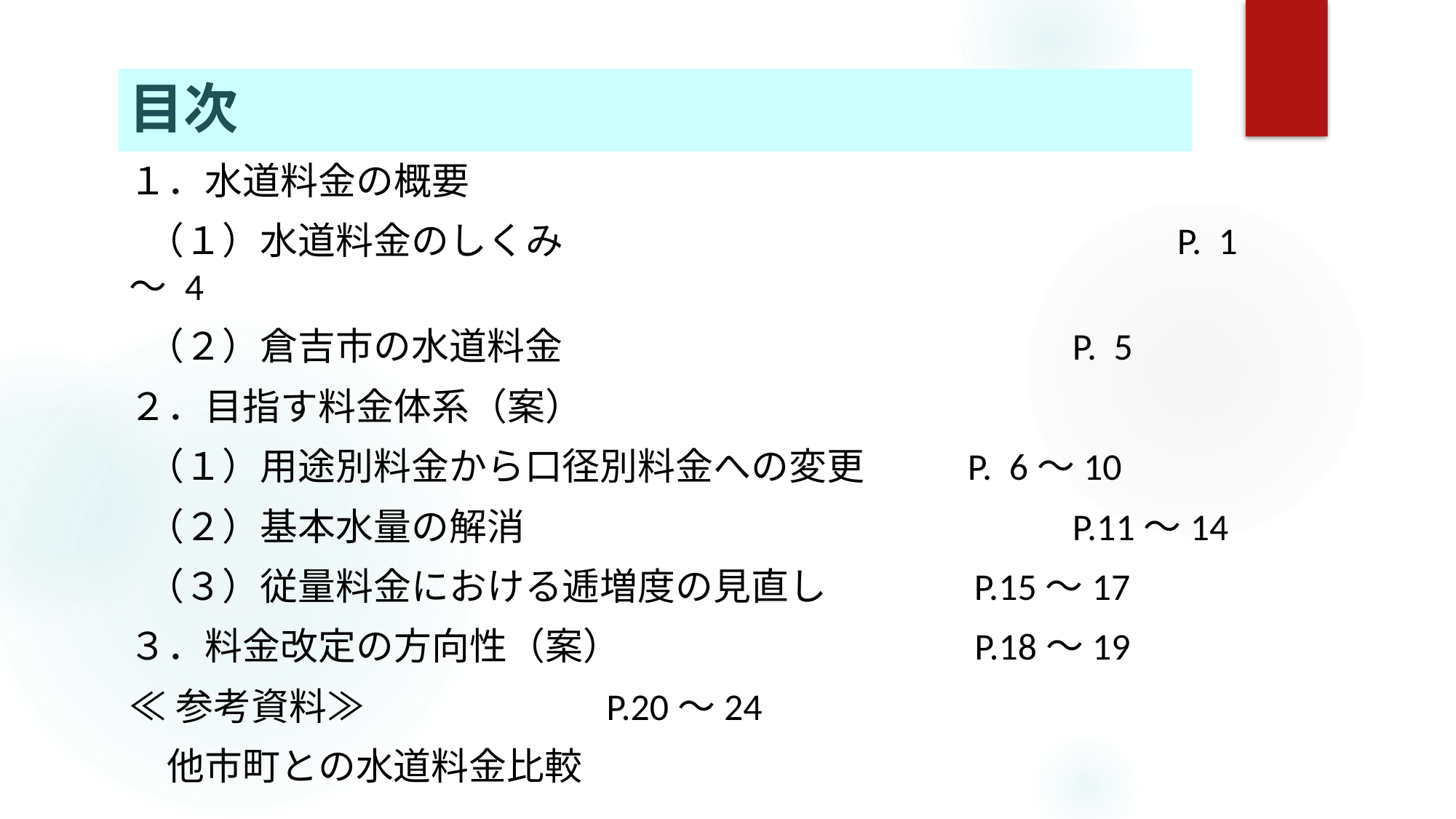

# 目次
１．水道料金の概要
 （１）水道料金のしくみ  　　 	 	　　　　　　   	P.  1～ 4
 （２）倉吉市の水道料金　　                 　　　　    	P.  5
２．目指す料金体系（案）
 （１）用途別料金から口径別料金への変更  　　 	P.  6～10
 （２）基本水量の解消　　　　　　　	                	P.11～14
 （３）従量料金における逓増度の見直し	            P.15～17
３．料金改定の方向性（案）	　　　　　　          P.18～19
≪参考資料≫ 									                  P.20～24
　他市町との水道料金比較